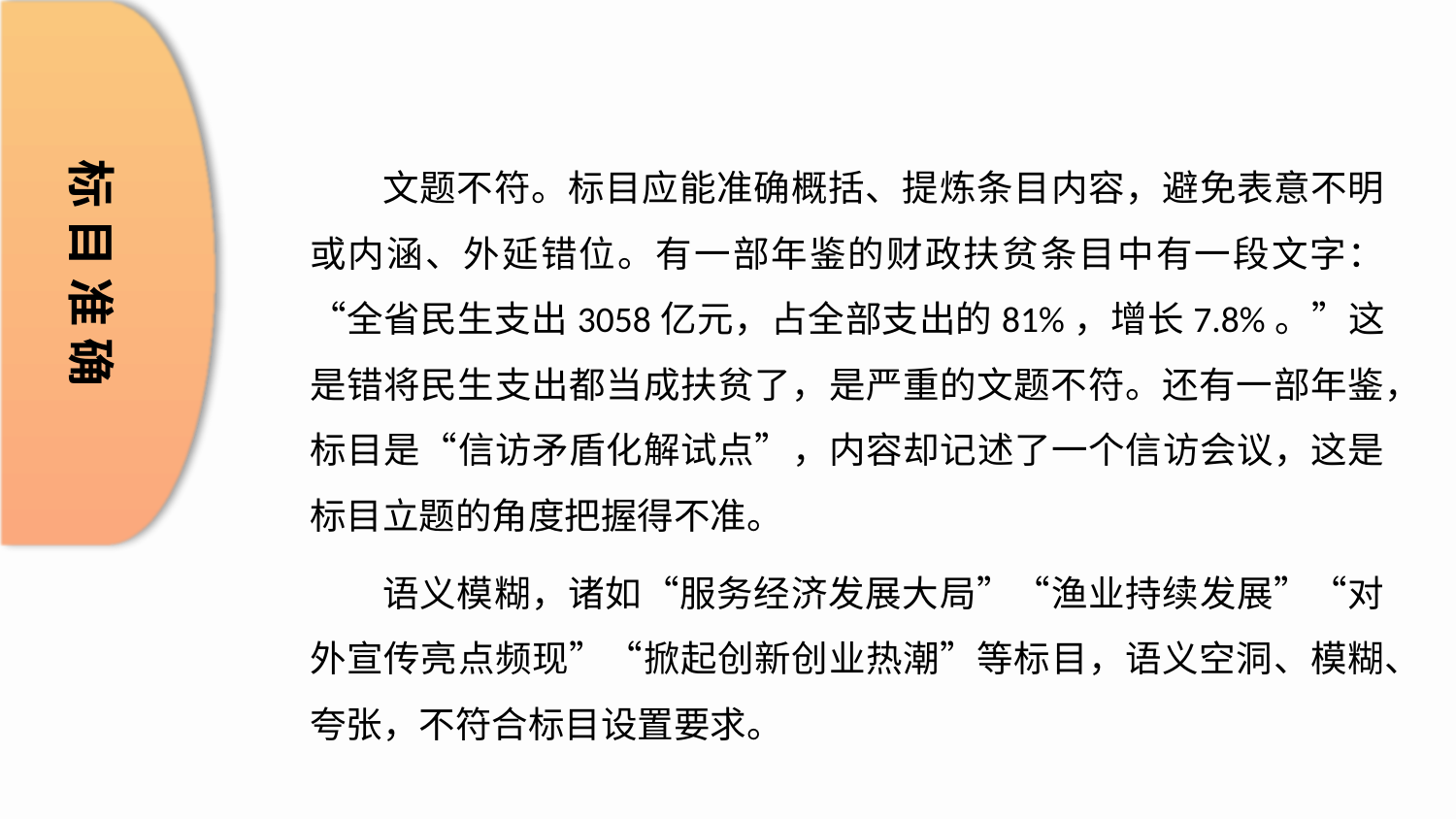

标 目 准 确
文题不符。标目应能准确概括、提炼条目内容，避免表意不明或内涵、外延错位。有一部年鉴的财政扶贫条目中有一段文字：“全省民生支出3058亿元，占全部支出的81%，增长7.8%。”这是错将民生支出都当成扶贫了，是严重的文题不符。还有一部年鉴，标目是“信访矛盾化解试点”，内容却记述了一个信访会议，这是标目立题的角度把握得不准。
语义模糊，诸如“服务经济发展大局”“渔业持续发展”“对外宣传亮点频现”“掀起创新创业热潮”等标目，语义空洞、模糊、夸张，不符合标目设置要求。